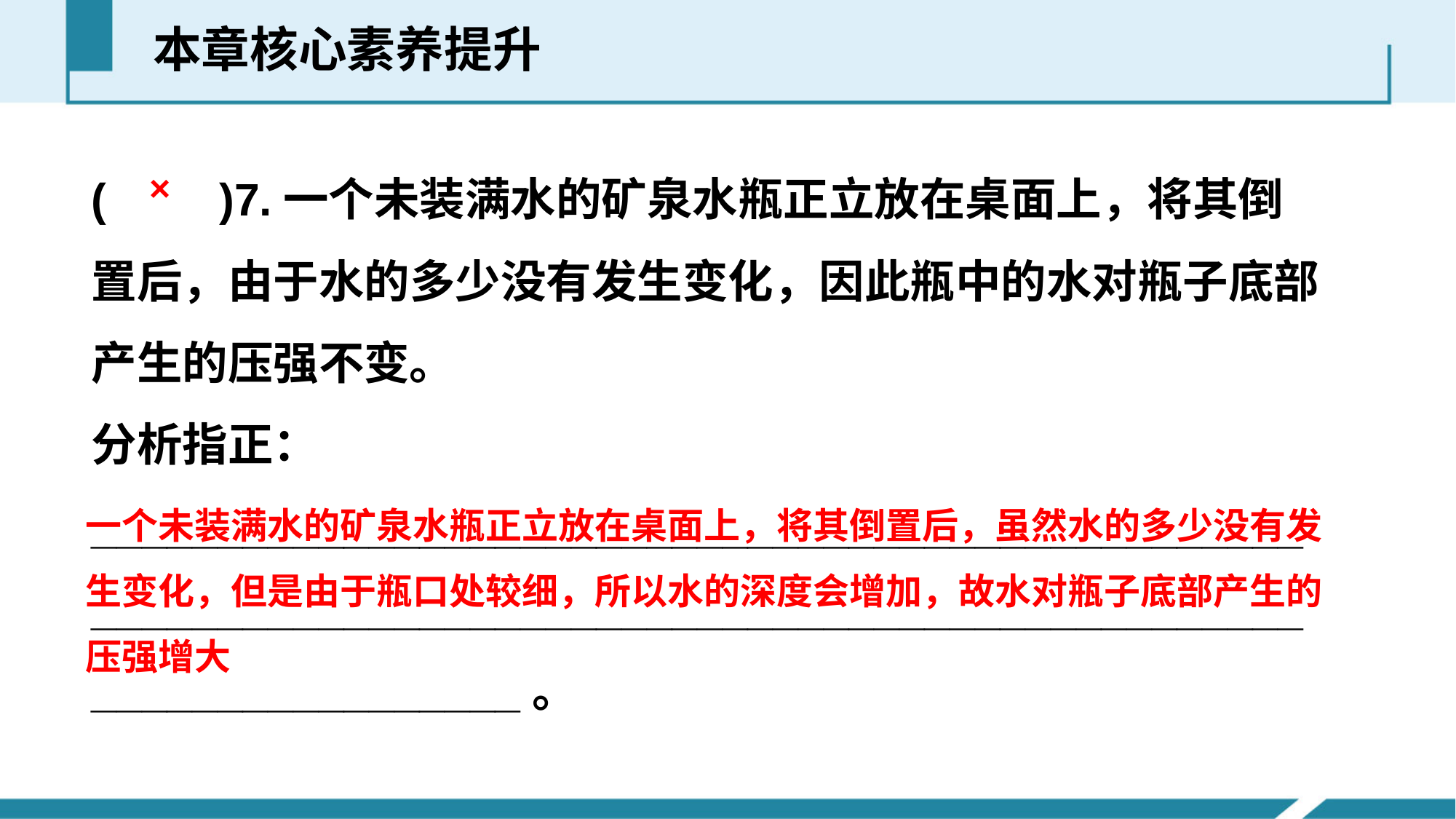

本章核心素养提升
(　　)7.一个未装满水的矿泉水瓶正立放在桌面上，将其倒置后，由于水的多少没有发生变化，因此瓶中的水对瓶子底部产生的压强不变。
分析指正：_________________________________________________________________________________________________________________。
×
一个未装满水的矿泉水瓶正立放在桌面上，将其倒置后，虽然水的多少没有发生变化，但是由于瓶口处较细，所以水的深度会增加，故水对瓶子底部产生的压强增大